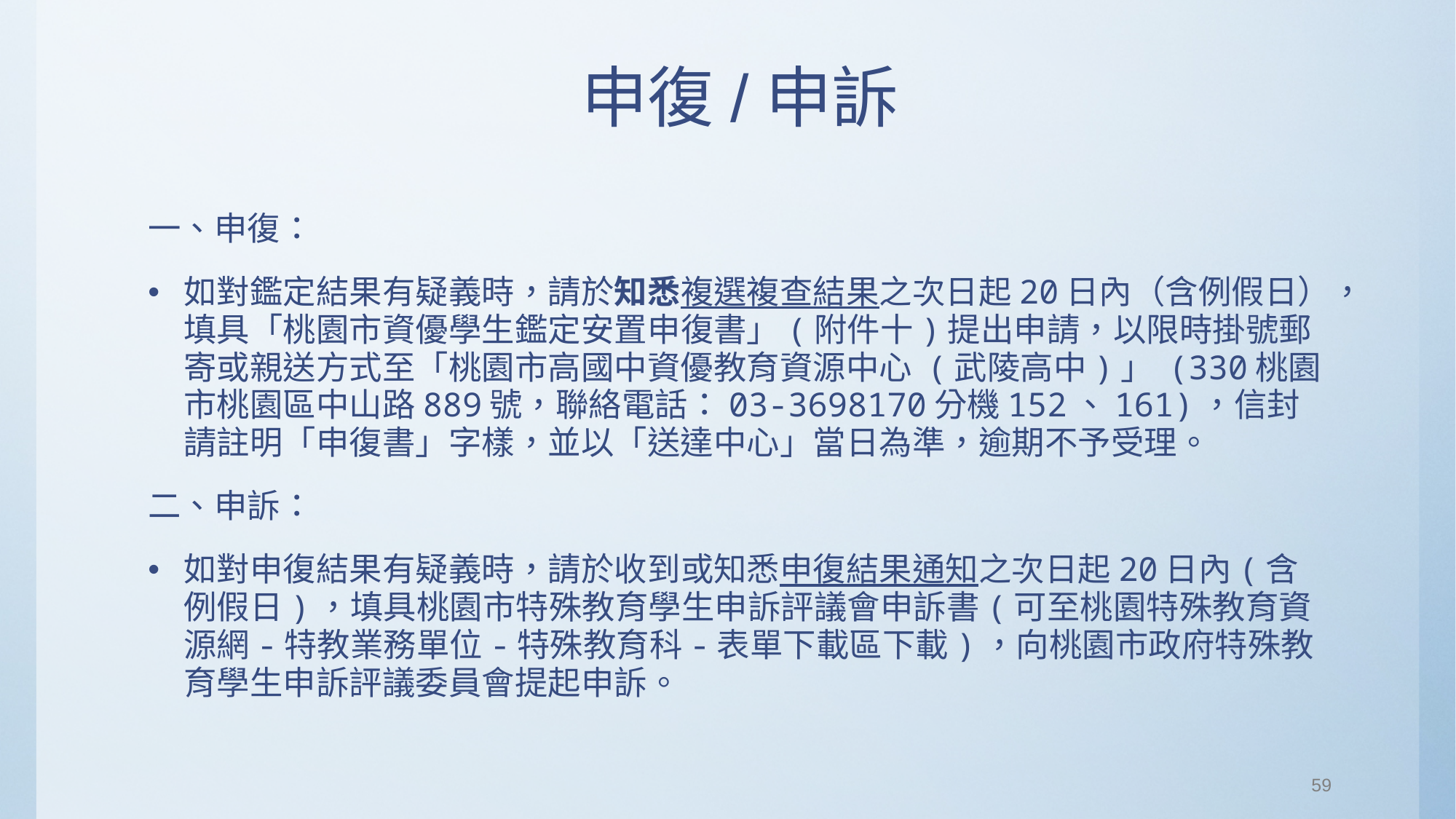

# 申復/申訴
一、申復：
如對鑑定結果有疑義時，請於知悉複選複查結果之次日起20日內（含例假日），填具「桃園市資優學生鑑定安置申復書」(附件十)提出申請，以限時掛號郵寄或親送方式至「桃園市高國中資優教育資源中心 (武陵高中)」 (330桃園市桃園區中山路889號，聯絡電話：03-3698170分機152、161)，信封請註明「申復書」字樣，並以「送達中心」當日為準，逾期不予受理。
二、申訴：
如對申復結果有疑義時，請於收到或知悉申復結果通知之次日起20日內(含例假日)，填具桃園市特殊教育學生申訴評議會申訴書(可至桃園特殊教育資源網-特教業務單位-特殊教育科-表單下載區下載)，向桃園市政府特殊教育學生申訴評議委員會提起申訴。

59